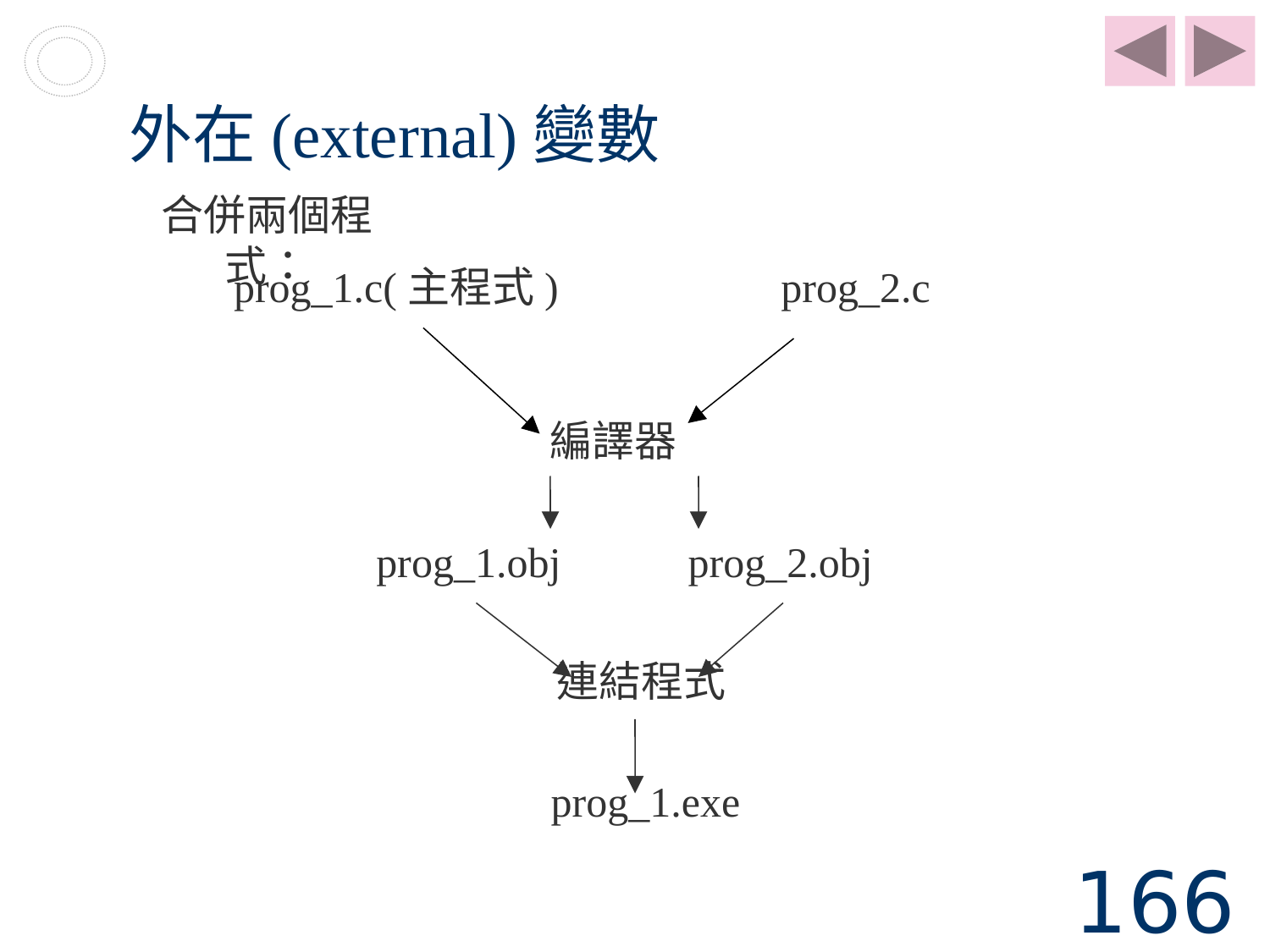

# 外在(external)變數
合併兩個程式：
prog_1.c(主程式)                     prog_2.c
       編譯器

 
    prog_1.obj            prog_2.obj

       連結程式

        prog_1.exe

166